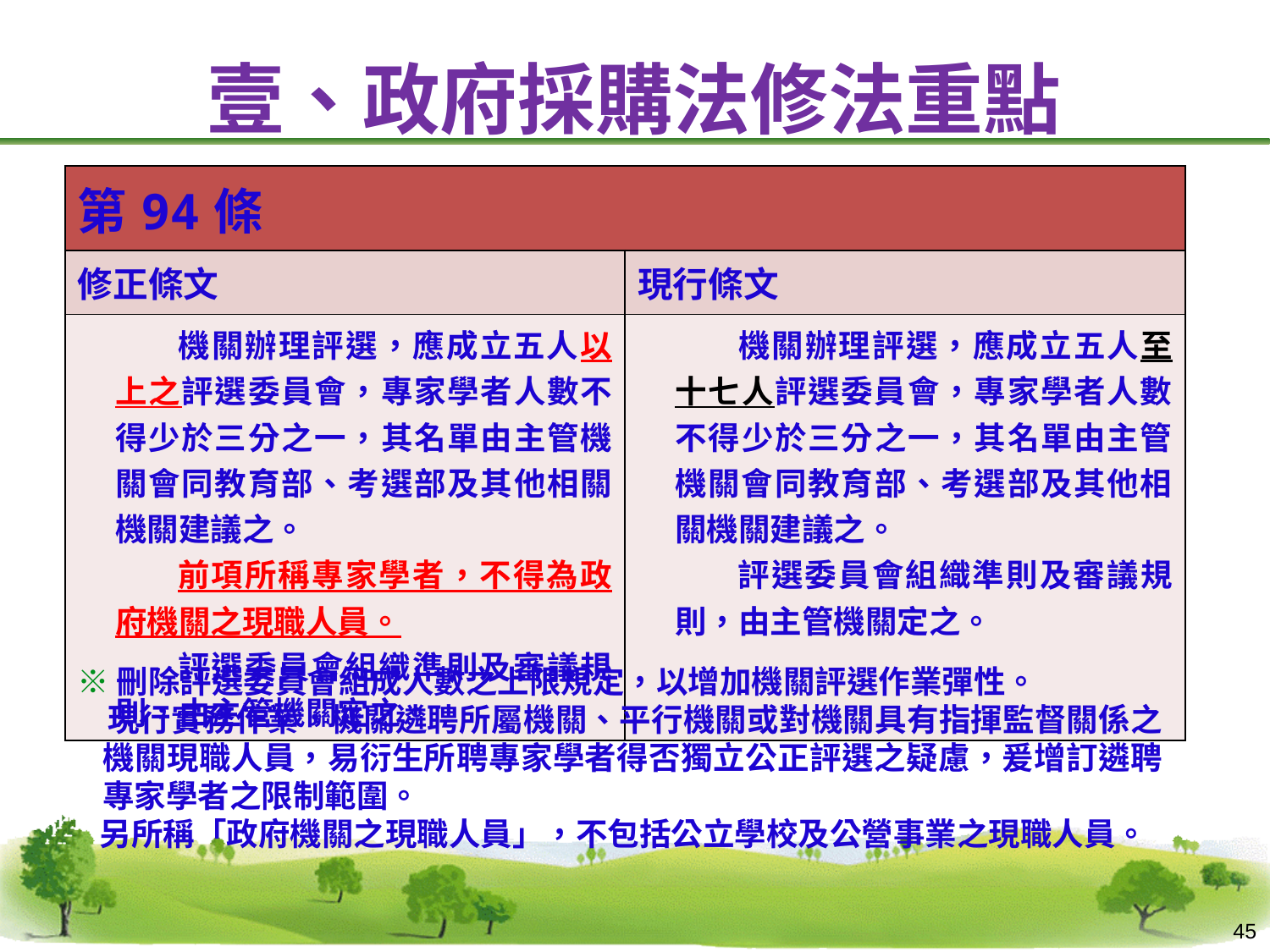

# 壹、政府採購法修法重點
| 第94條 |  |
| --- | --- |
| 修正條文 | 現行條文 |
| 機關辦理評選，應成立五人以上之評選委員會，專家學者人數不得少於三分之一，其名單由主管機關會同教育部、考選部及其他相關機關建議之。 前項所稱專家學者，不得為政府機關之現職人員。 評選委員會組織準則及審議規則，由主管機關定之。 | 機關辦理評選，應成立五人至十七人評選委員會，專家學者人數不得少於三分之一，其名單由主管機關會同教育部、考選部及其他相關機關建議之。 評選委員會組織準則及審議規則，由主管機關定之。 |
※刪除評選委員會組成人數之上限規定，以增加機關評選作業彈性。
   現行實務作業，機關遴聘所屬機關、平行機關或對機關具有指揮監督關係之機關現職人員，易衍生所聘專家學者得否獨立公正評選之疑慮，爰增訂遴聘專家學者之限制範圍。
  另所稱「政府機關之現職人員」，不包括公立學校及公營事業之現職人員。
45